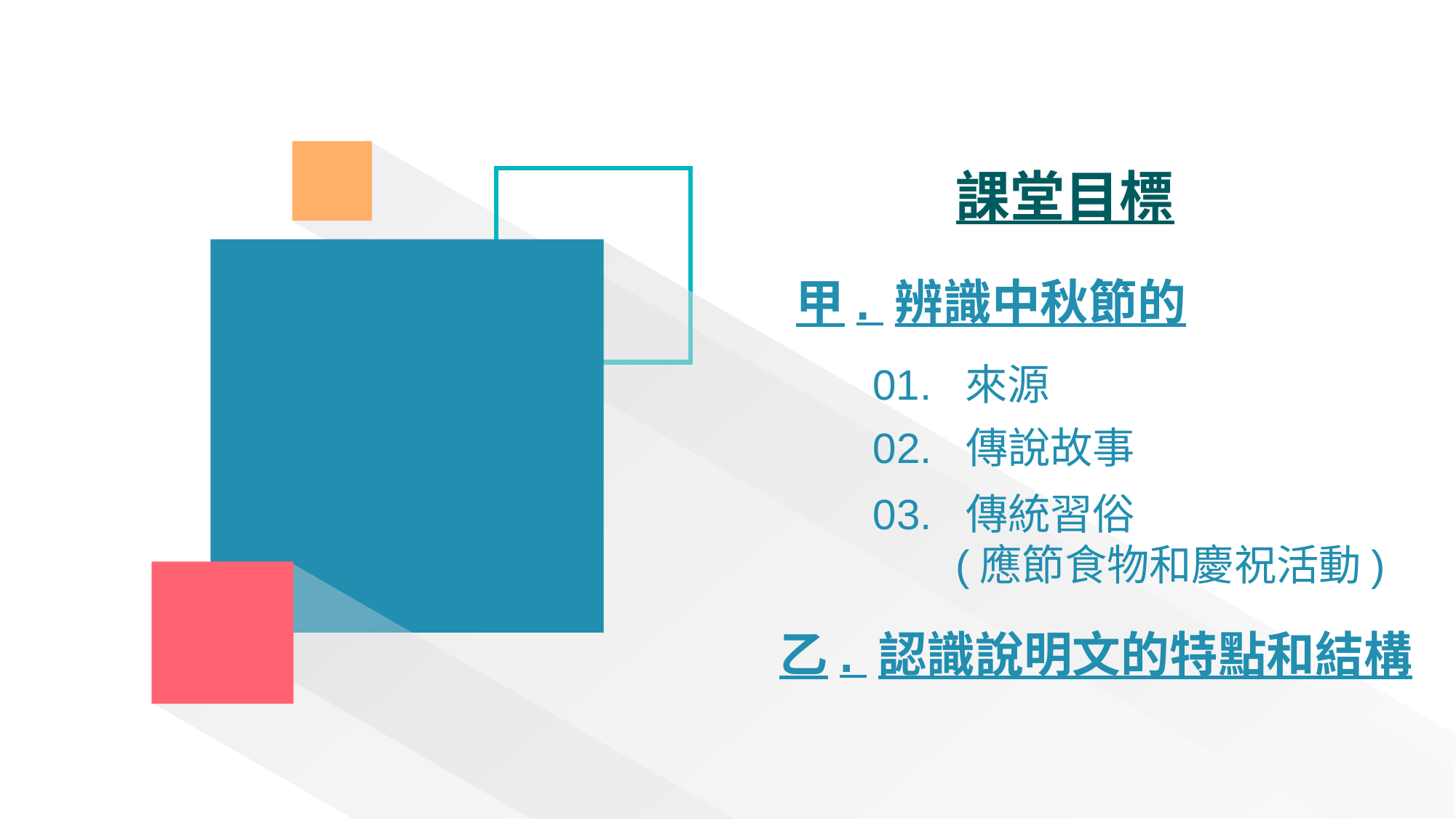

課堂目標

甲. 辨識中秋節的
01.  來源

02.  傳說故事
03.  傳統習俗
       (應節食物和慶祝活動)

乙. 認識說明文的特點和結構